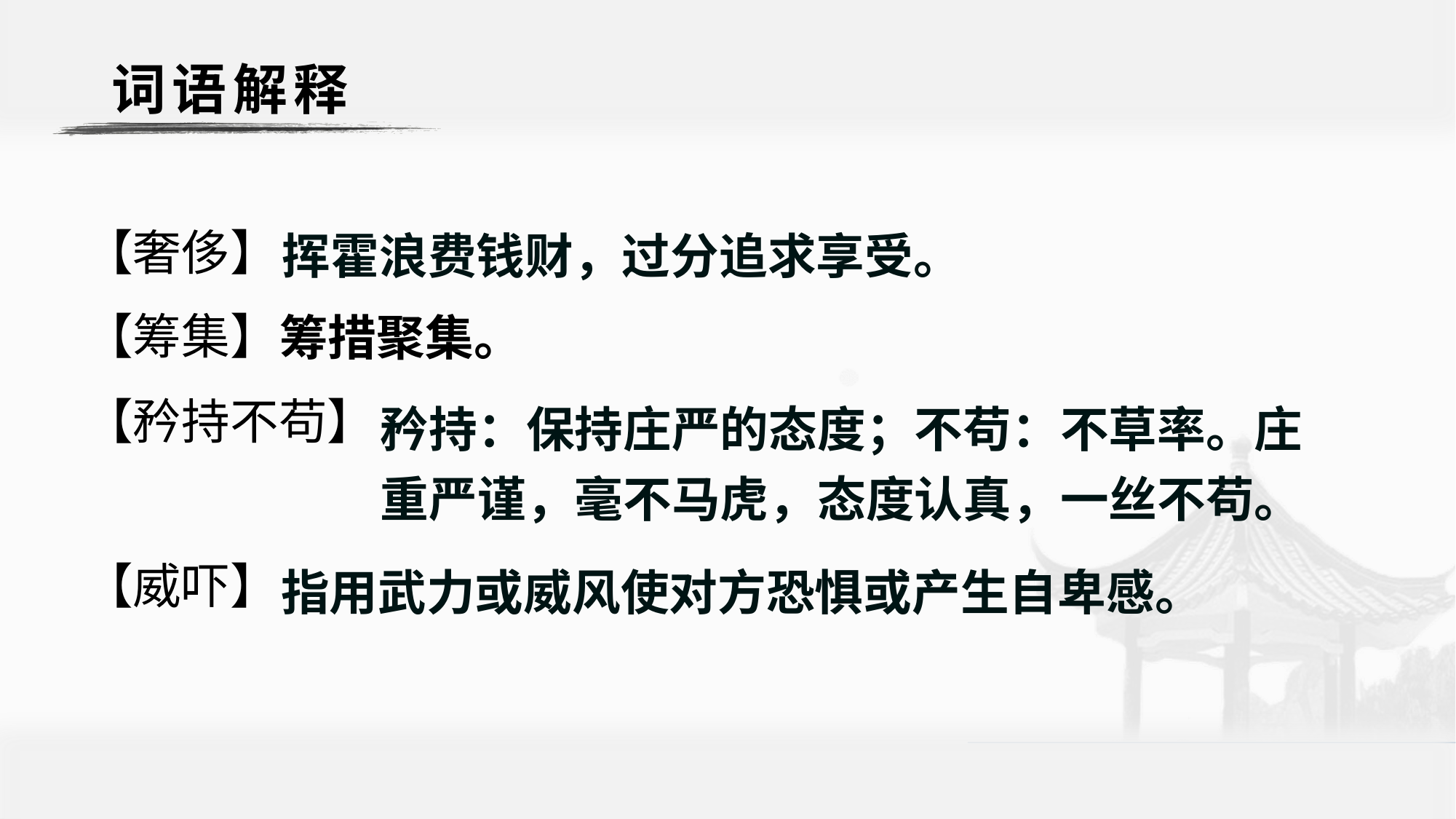

词语解释
【奢侈】
挥霍浪费钱财，过分追求享受。
【筹集】
筹措聚集。
矜持：保持庄严的态度；不苟：不草率。庄重严谨，毫不马虎，态度认真，一丝不苟。
【矜持不苟】
指用武力或威风使对方恐惧或产生自卑感。
【威吓】